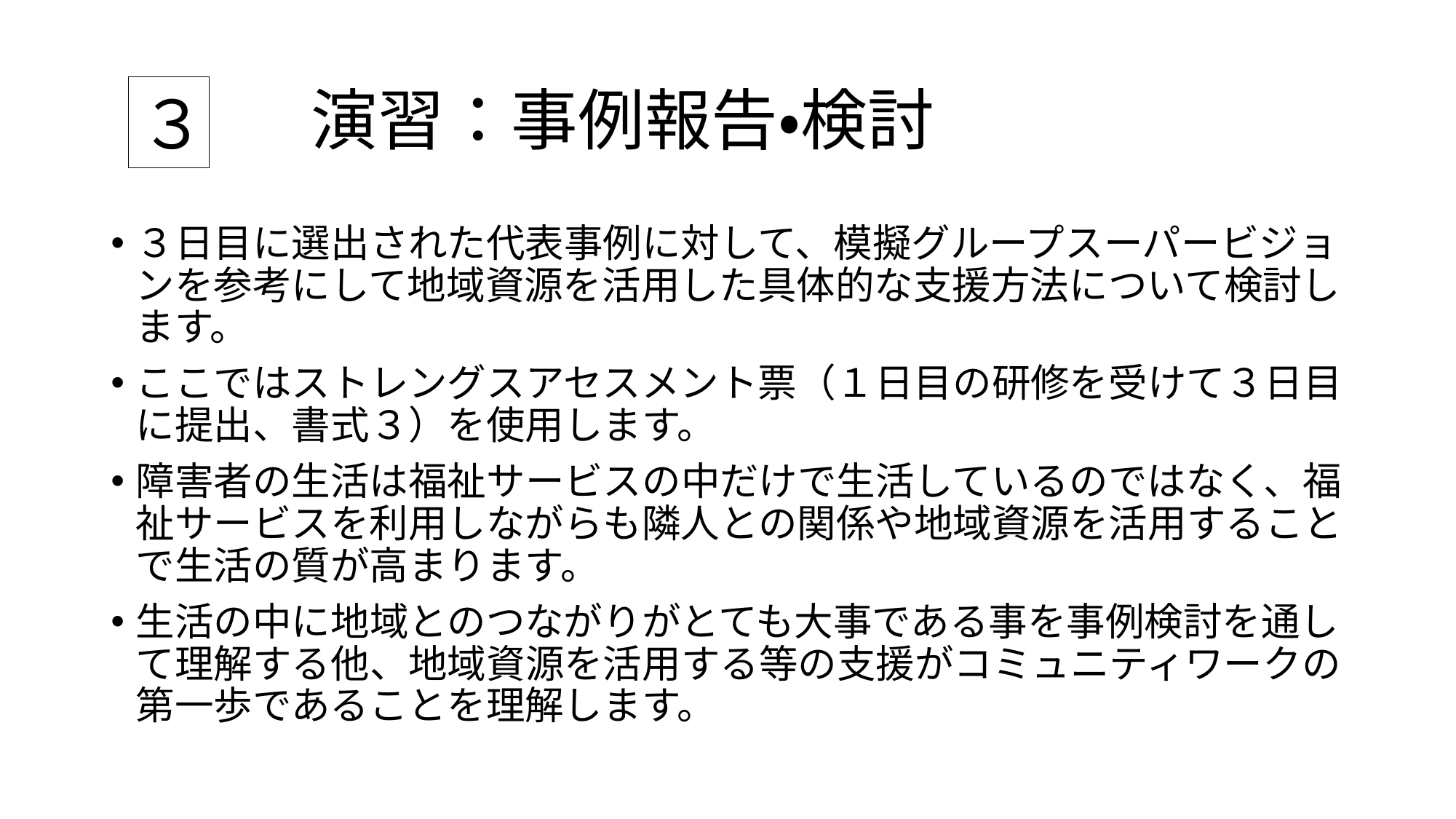

# 演習：事例報告・検討
３
３日目に選出された代表事例に対して、模擬グループスーパービジョンを参考にして地域資源を活用した具体的な支援方法について検討します。
ここではストレングスアセスメント票（１日目の研修を受けて３日目に提出、書式３）を使用します。
障害者の生活は福祉サービスの中だけで生活しているのではなく、福祉サービスを利用しながらも隣人との関係や地域資源を活用することで生活の質が高まります。
生活の中に地域とのつながりがとても大事である事を事例検討を通して理解する他、地域資源を活用する等の支援がコミュニティワークの第一歩であることを理解します。